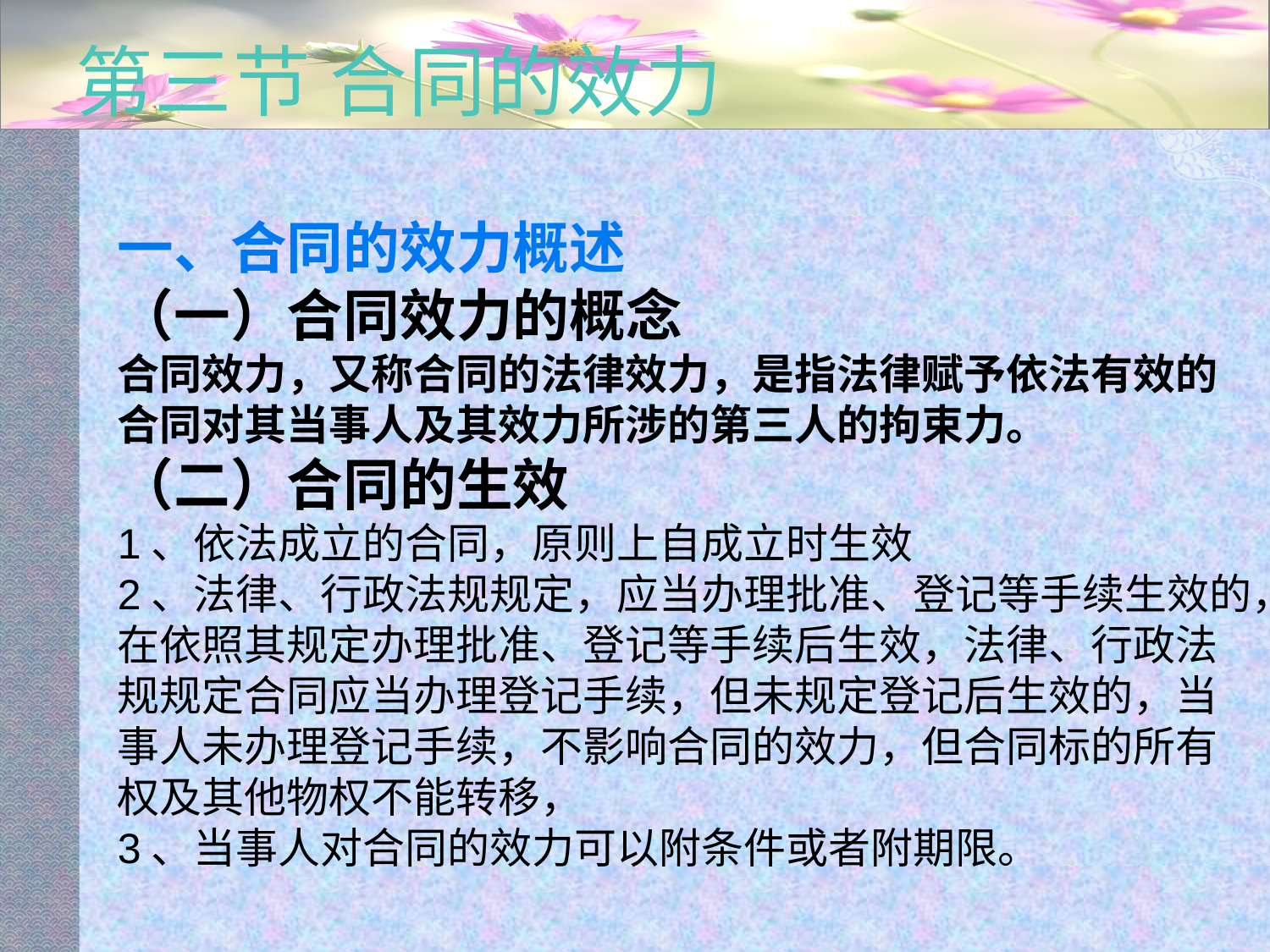

# 第三节 合同的效力
一、合同的效力概述
（一）合同效力的概念
合同效力，又称合同的法律效力，是指法律赋予依法有效的合同对其当事人及其效力所涉的第三人的拘束力。
（二）合同的生效
1、依法成立的合同，原则上自成立时生效
2、法律、行政法规规定，应当办理批准、登记等手续生效的，在依照其规定办理批准、登记等手续后生效，法律、行政法规规定合同应当办理登记手续，但未规定登记后生效的，当事人未办理登记手续，不影响合同的效力，但合同标的所有权及其他物权不能转移，
3、当事人对合同的效力可以附条件或者附期限。